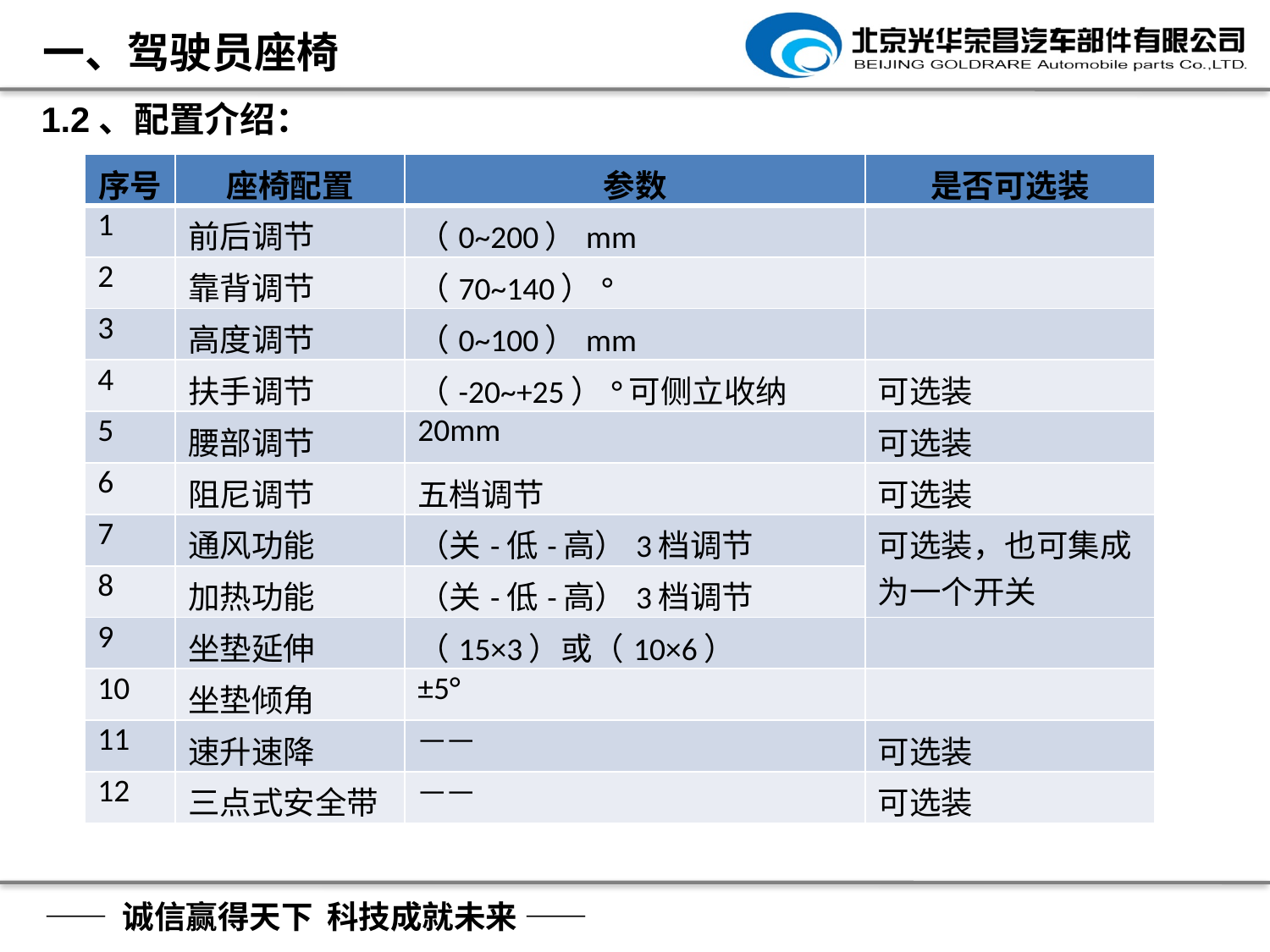

一、驾驶员座椅
1.2、配置介绍：
| 序号 | 座椅配置 | 参数 | 是否可选装 |
| --- | --- | --- | --- |
| 1 | 前后调节 | （0~200）mm |  |
| 2 | 靠背调节 | （70~140）° |  |
| 3 | 高度调节 | （0~100）mm |  |
| 4 | 扶手调节 | （-20~+25）°可侧立收纳 | 可选装 |
| 5 | 腰部调节 | 20mm | 可选装 |
| 6 | 阻尼调节 | 五档调节 | 可选装 |
| 7 | 通风功能 | （关-低-高）3档调节 | 可选装，也可集成为一个开关 |
| 8 | 加热功能 | （关-低-高）3档调节 |  |
| 9 | 坐垫延伸 | （15×3）或（10×6） |  |
| 10 | 坐垫倾角 | ±5° |  |
| 11 | 速升速降 | —— | 可选装 |
| 12 | 三点式安全带 | —— | 可选装 |